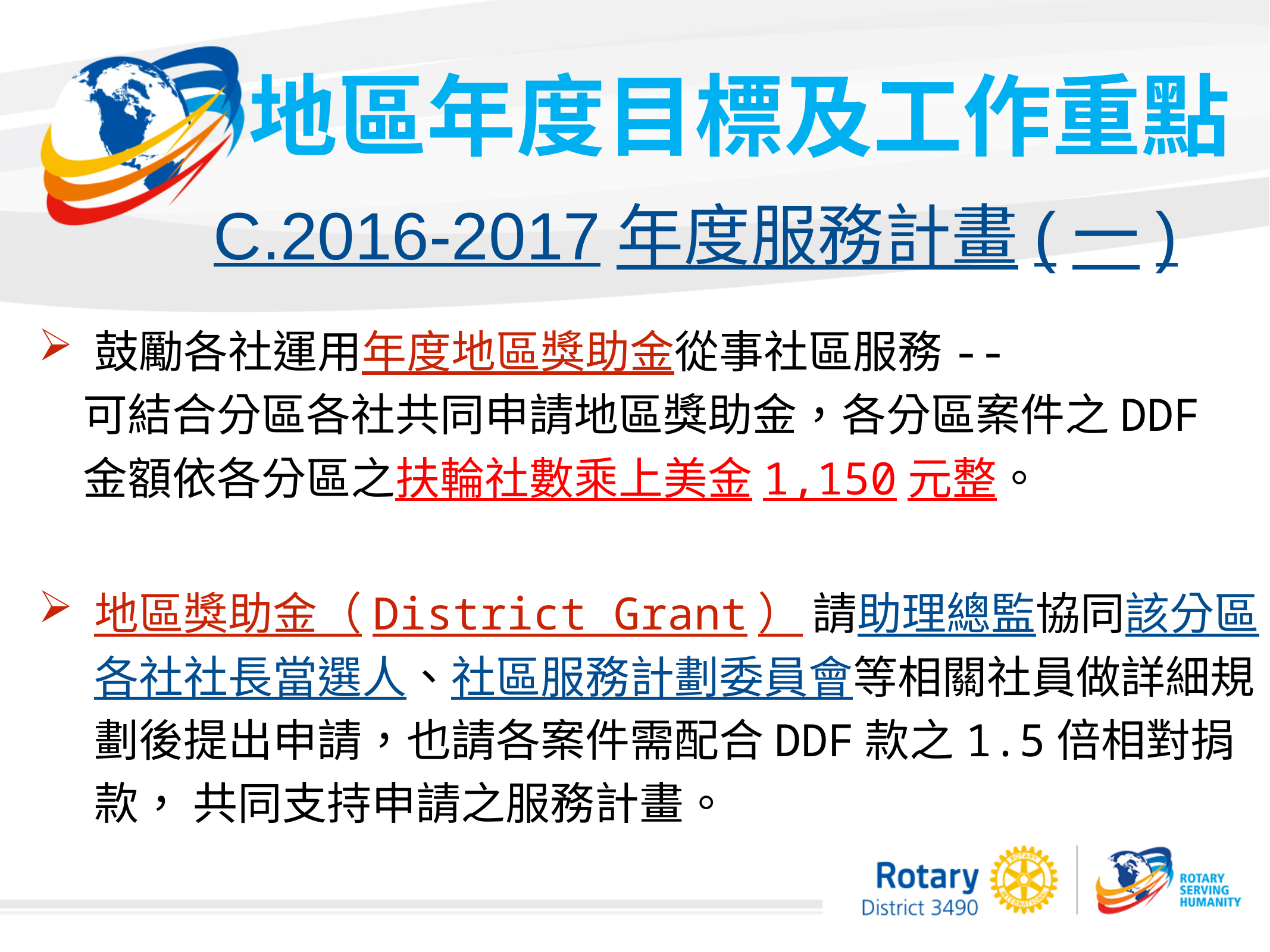

地區年度目標及工作重點
C.2016-2017年度服務計畫(一)
鼓勵各社運用年度地區獎助金從事社區服務--
　可結合分區各社共同申請地區獎助金，各分區案件之DDF
　金額依各分區之扶輪社數乘上美金1,150元整。
地區獎助金（District Grant） 請助理總監協同該分區各社社長當選人、社區服務計劃委員會等相關社員做詳細規劃後提出申請，也請各案件需配合DDF款之1.5倍相對捐款， 共同支持申請之服務計畫。